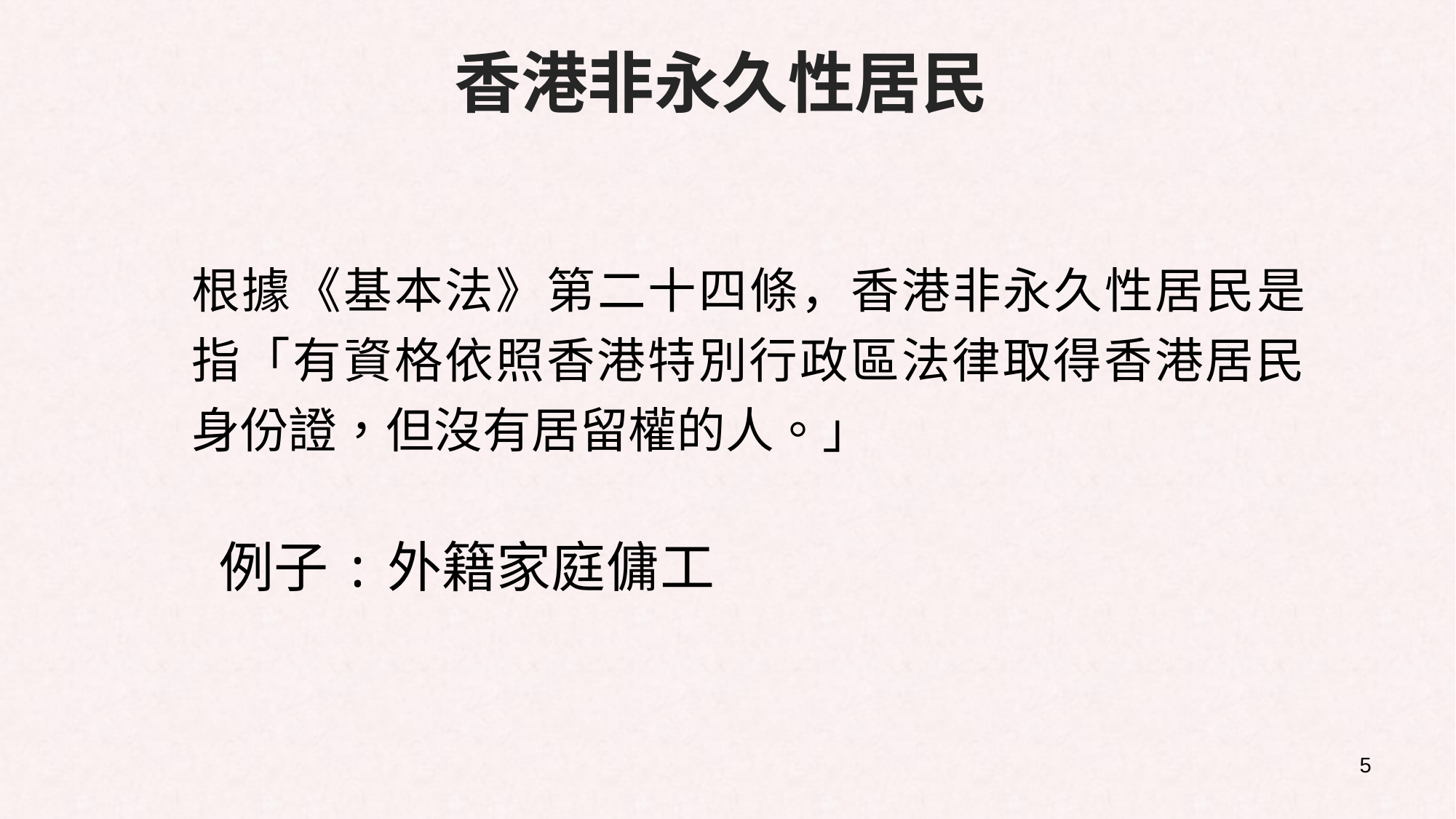

香港非永久性居民
根據《基本法》第二十四條，香港非永久性居民是指「有資格依照香港特別行政區法律取得香港居民身份證，但沒有居留權的人。」
例子:外籍家庭傭工
5